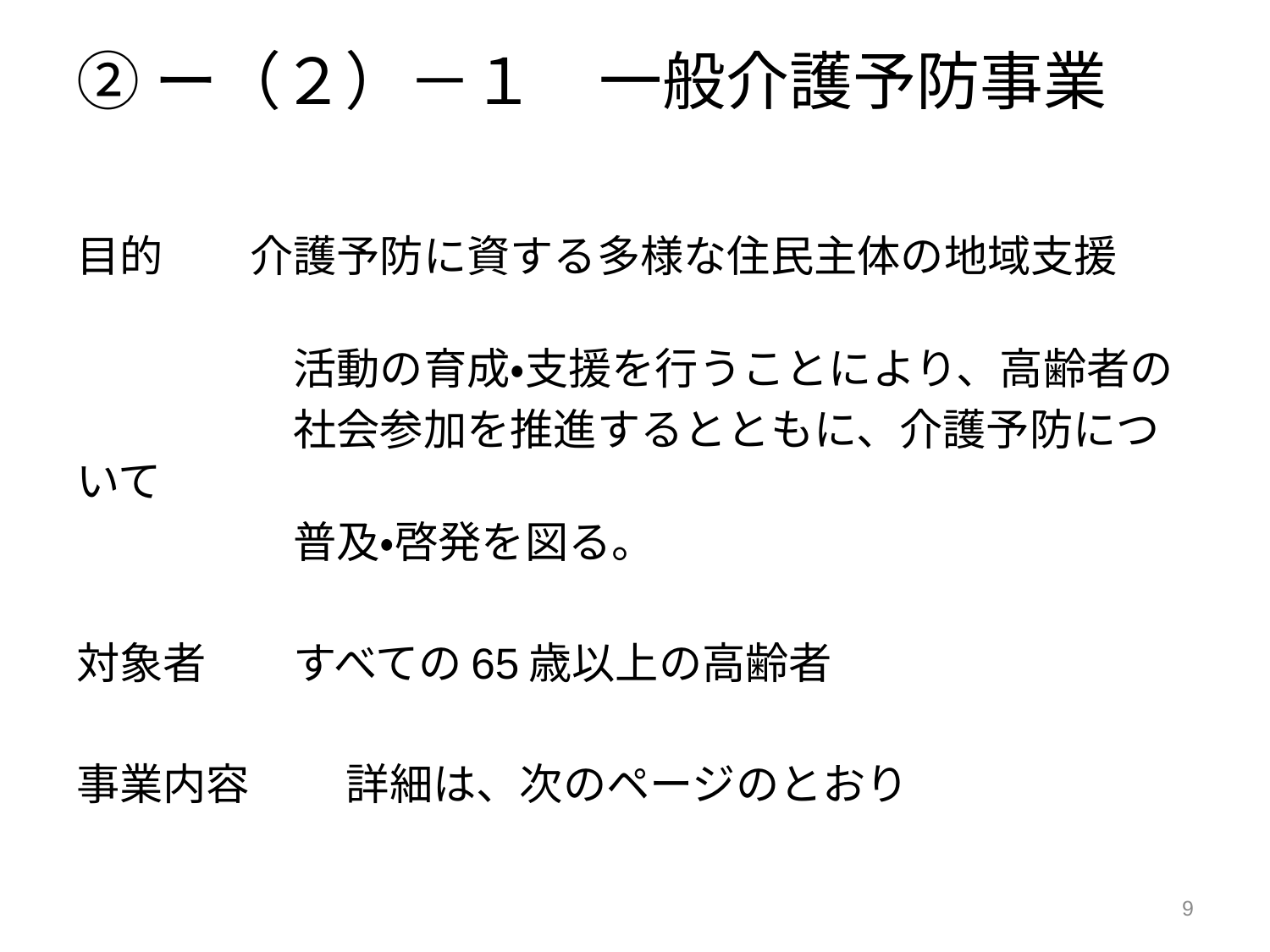

# ②ー（２）－１　一般介護予防事業
目的　　介護予防に資する多様な住民主体の地域支援
　　　　　活動の育成・支援を行うことにより、高齢者の
　　　　　社会参加を推進するとともに、介護予防について
　　　　　普及・啓発を図る。

対象者　　すべての65歳以上の高齢者

事業内容　　 詳細は、次のページのとおり

9